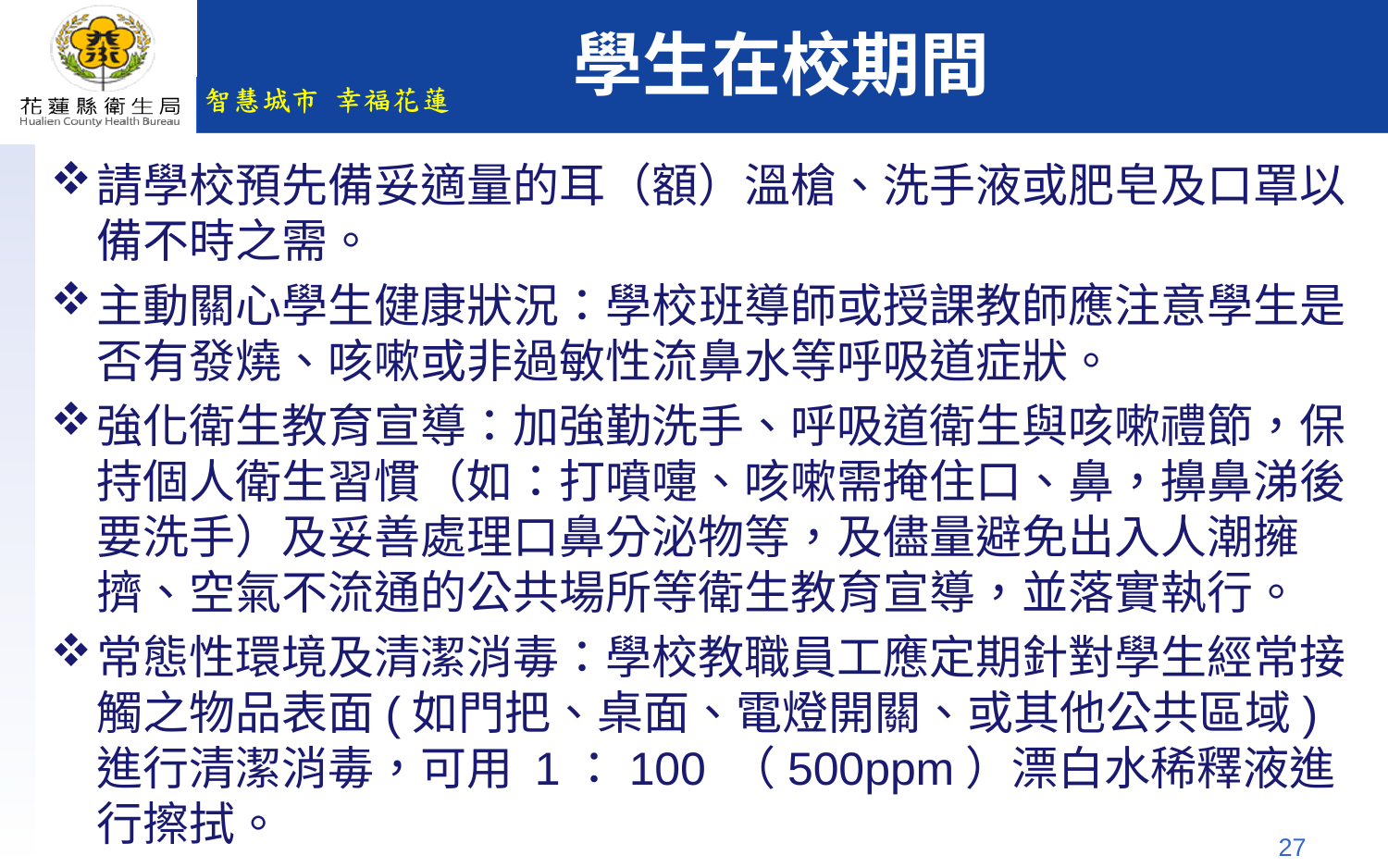

# 學生在校期間
請學校預先備妥適量的耳（額）溫槍、洗手液或肥皂及口罩以備不時之需。
主動關心學生健康狀況：學校班導師或授課教師應注意學生是否有發燒、咳嗽或非過敏性流鼻水等呼吸道症狀。
強化衛生教育宣導：加強勤洗手、呼吸道衛生與咳嗽禮節，保持個人衛生習慣（如：打噴嚏、咳嗽需掩住口、鼻，擤鼻涕後要洗手）及妥善處理口鼻分泌物等，及儘量避免出入人潮擁擠、空氣不流通的公共場所等衛生教育宣導，並落實執行。
常態性環境及清潔消毒：學校教職員工應定期針對學生經常接觸之物品表面(如門把、桌面、電燈開關、或其他公共區域)進行清潔消毒，可用 1：100 （500ppm）漂白水稀釋液進行擦拭。
27